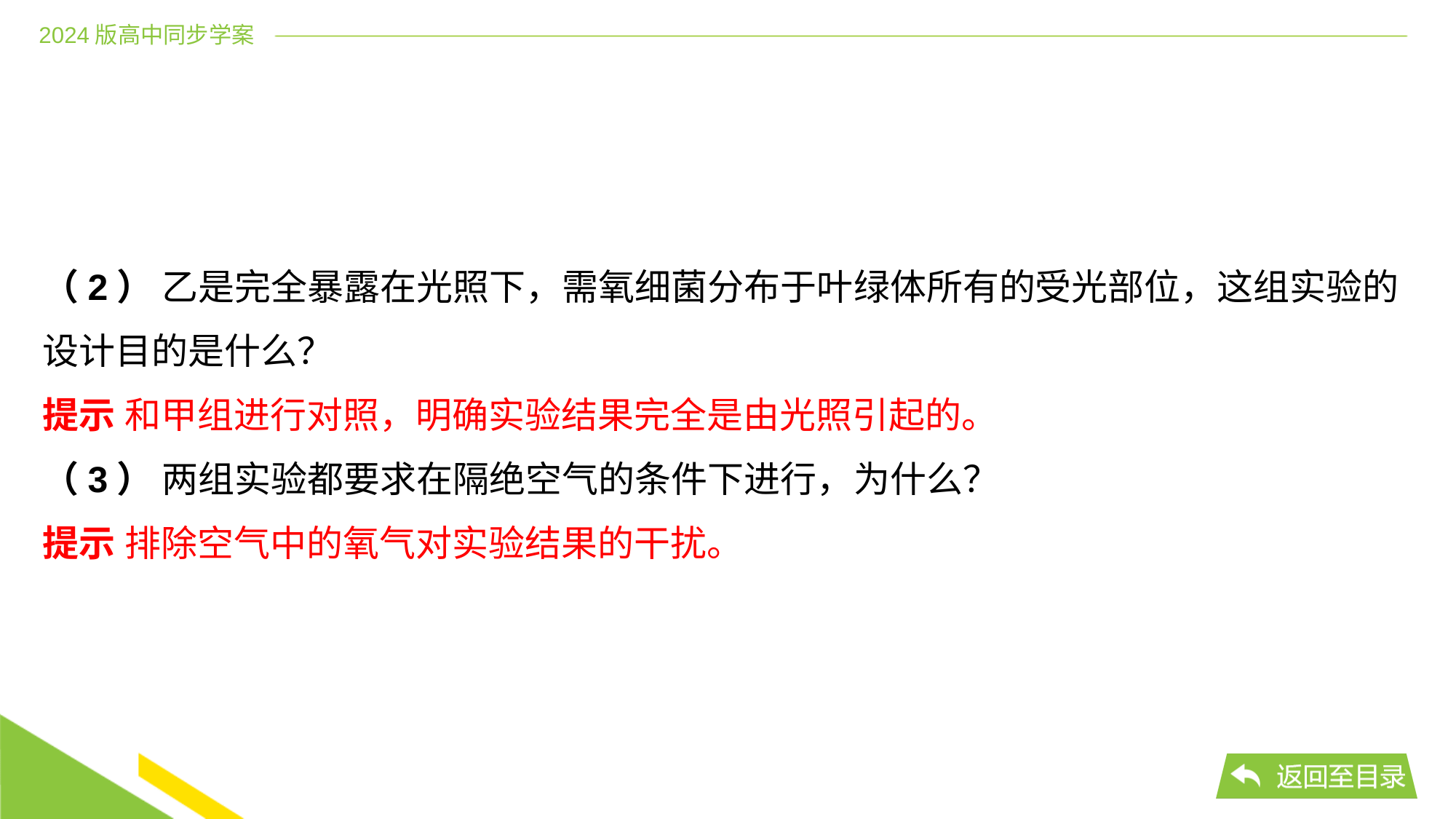

（2） 乙是完全暴露在光照下，需氧细菌分布于叶绿体所有的受光部位，这组实验的
设计目的是什么？
提示 和甲组进行对照，明确实验结果完全是由光照引起的。
（3） 两组实验都要求在隔绝空气的条件下进行，为什么？
提示 排除空气中的氧气对实验结果的干扰。